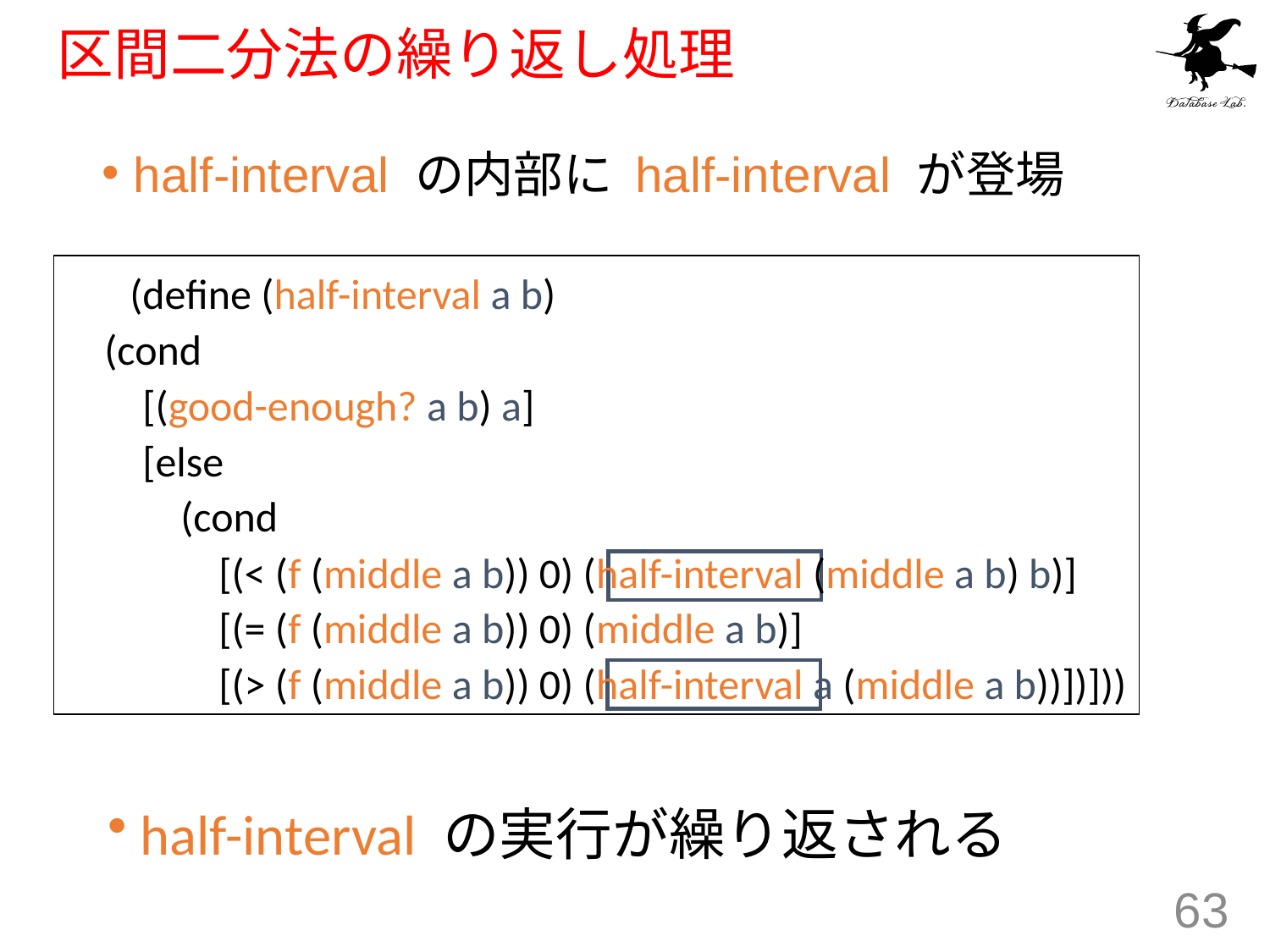

# 区間二分法の繰り返し処理
half-interval の内部に half-interval が登場
(define (half-interval a b)
    (cond
        [(good-enough? a b) a]
        [else
            (cond
                [(< (f (middle a b)) 0) (half-interval (middle a b) b)]
                [(= (f (middle a b)) 0) (middle a b)]
                [(> (f (middle a b)) 0) (half-interval a (middle a b))])]))

 half-interval の実行が繰り返される

63